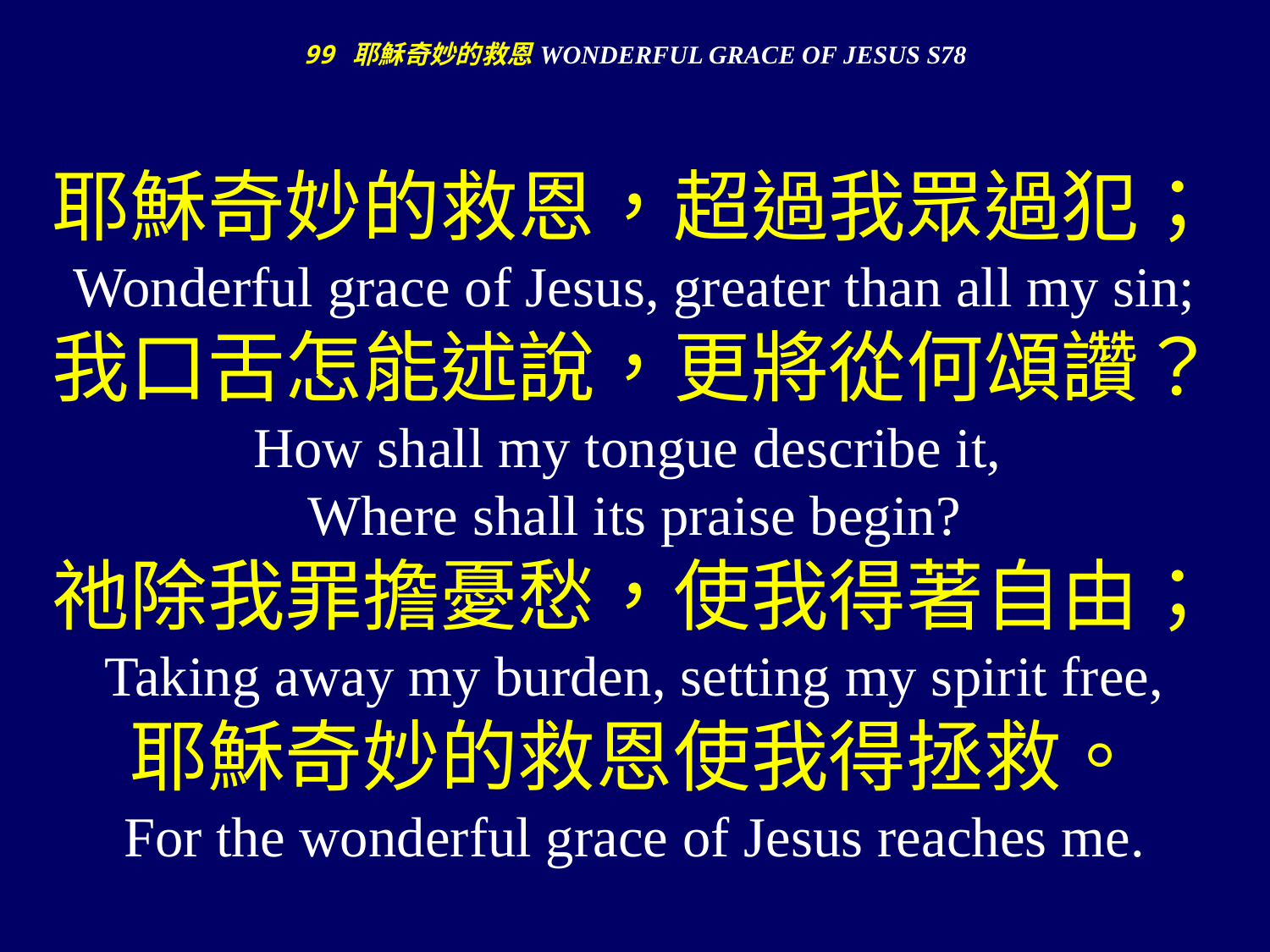

99 耶穌奇妙的救恩 WONDERFUL GRACE OF JESUS S78
耶穌奇妙的救恩，超過我眾過犯；
Wonderful grace of Jesus, greater than all my sin;
我口舌怎能述說，更將從何頌讚？
How shall my tongue describe it,
Where shall its praise begin?
祂除我罪擔憂愁，使我得著自由；
Taking away my burden, setting my spirit free,
耶穌奇妙的救恩使我得拯救。
For the wonderful grace of Jesus reaches me.